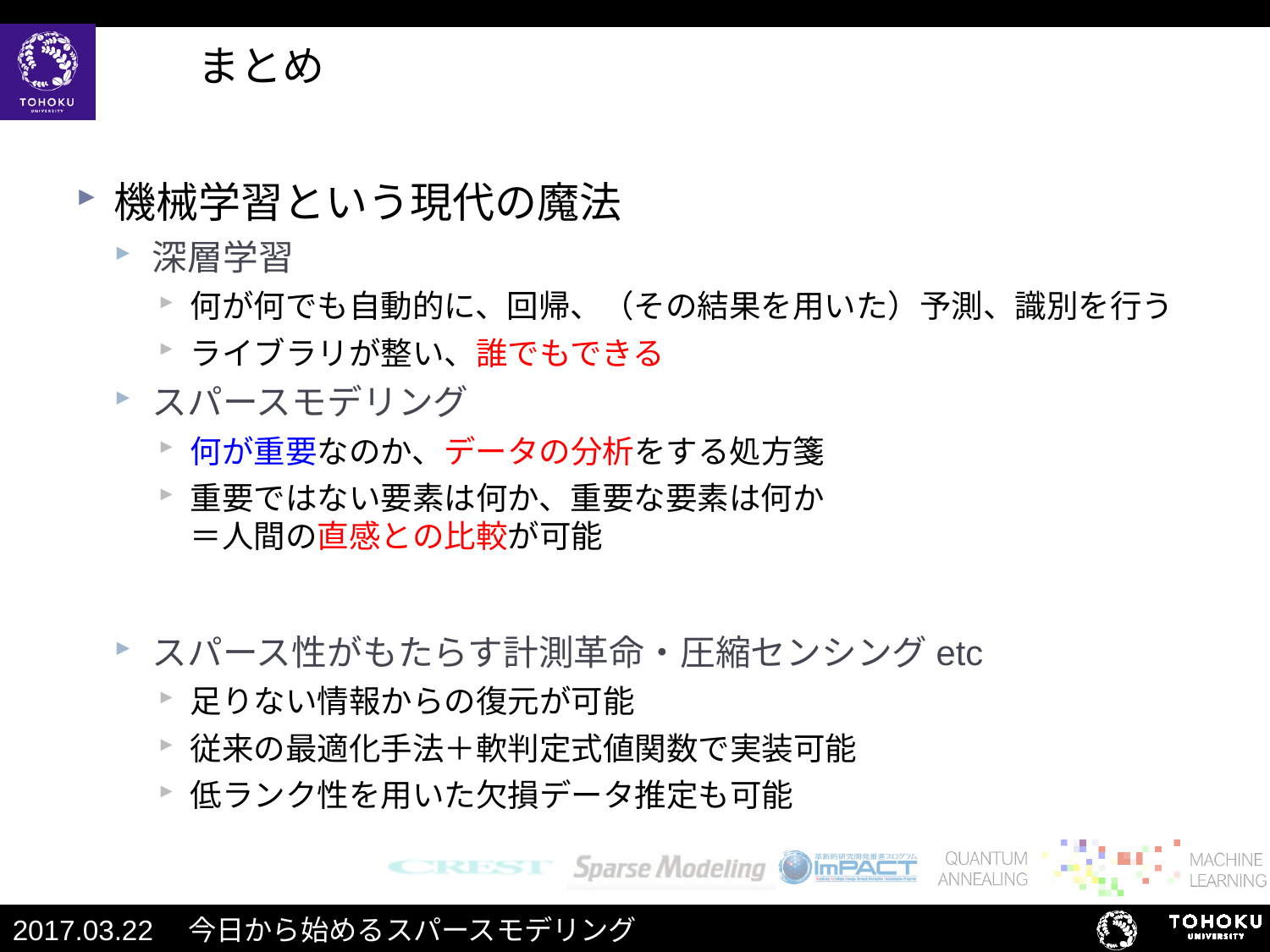

# まとめ
機械学習という現代の魔法
深層学習
何が何でも自動的に、回帰、（その結果を用いた）予測、識別を行う
ライブラリが整い、誰でもできる
スパースモデリング
何が重要なのか、データの分析をする処方箋
重要ではない要素は何か、重要な要素は何か
＝人間の直感との比較が可能

スパース性がもたらす計測革命・圧縮センシングetc
足りない情報からの復元が可能
従来の最適化手法＋軟判定式値関数で実装可能
低ランク性を用いた欠損データ推定も可能